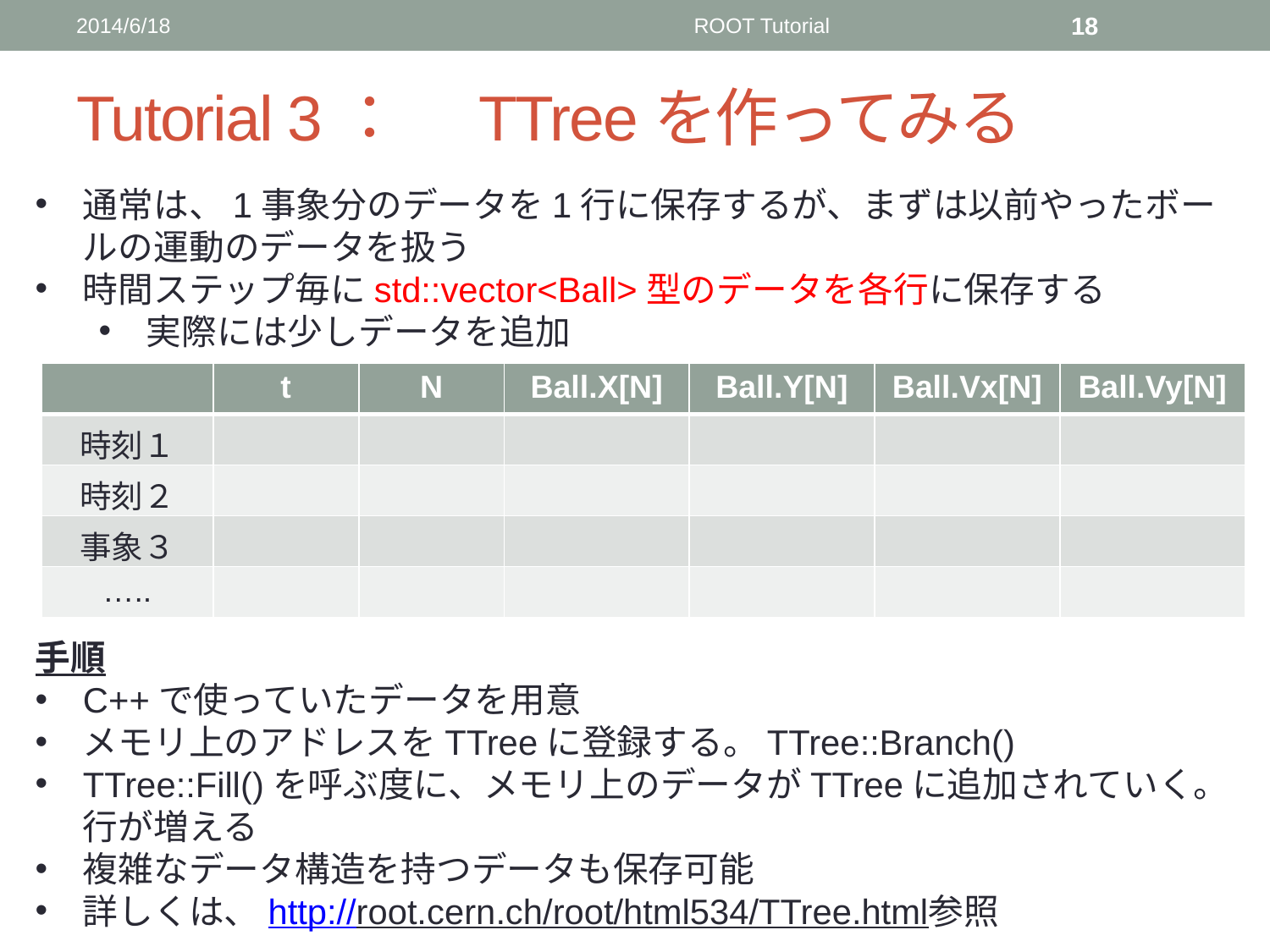

2014/6/18
ROOT Tutorial
18
# Tutorial 3：　TTreeを作ってみる
通常は、1事象分のデータを1行に保存するが、まずは以前やったボールの運動のデータを扱う
時間ステップ毎にstd::vector<Ball>型のデータを各行に保存する
実際には少しデータを追加
|  | t | N | Ball.X[N] | Ball.Y[N] | Ball.Vx[N] | Ball.Vy[N] |
| --- | --- | --- | --- | --- | --- | --- |
| 時刻１ |  |  |  |  |  |  |
| 時刻２ |  |  |  |  |  |  |
| 事象３ |  |  |  |  |  |  |
| ….. |  |  |  |  |  |  |
手順
C++で使っていたデータを用意
メモリ上のアドレスをTTreeに登録する。TTree::Branch()
TTree::Fill()を呼ぶ度に、メモリ上のデータがTTreeに追加されていく。行が増える
複雑なデータ構造を持つデータも保存可能
詳しくは、http://root.cern.ch/root/html534/TTree.html参照